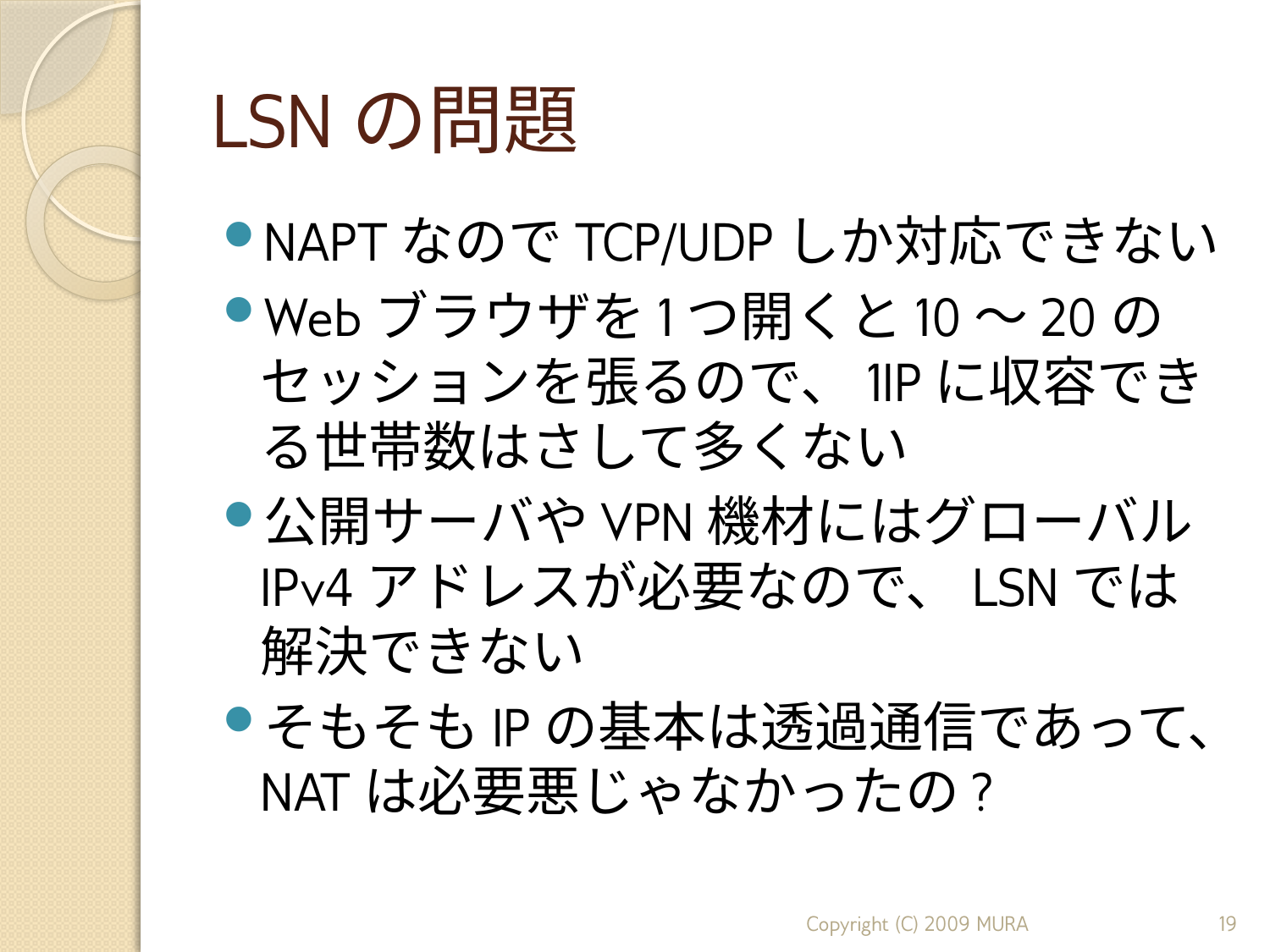

# LSNの問題
NAPTなのでTCP/UDPしか対応できない
Webブラウザを1つ開くと10～20のセッションを張るので、1IPに収容できる世帯数はさして多くない
公開サーバやVPN機材にはグローバルIPv4アドレスが必要なので、LSNでは解決できない
そもそもIPの基本は透過通信であって、NATは必要悪じゃなかったの?
Copyright (C) 2009 MURA
19